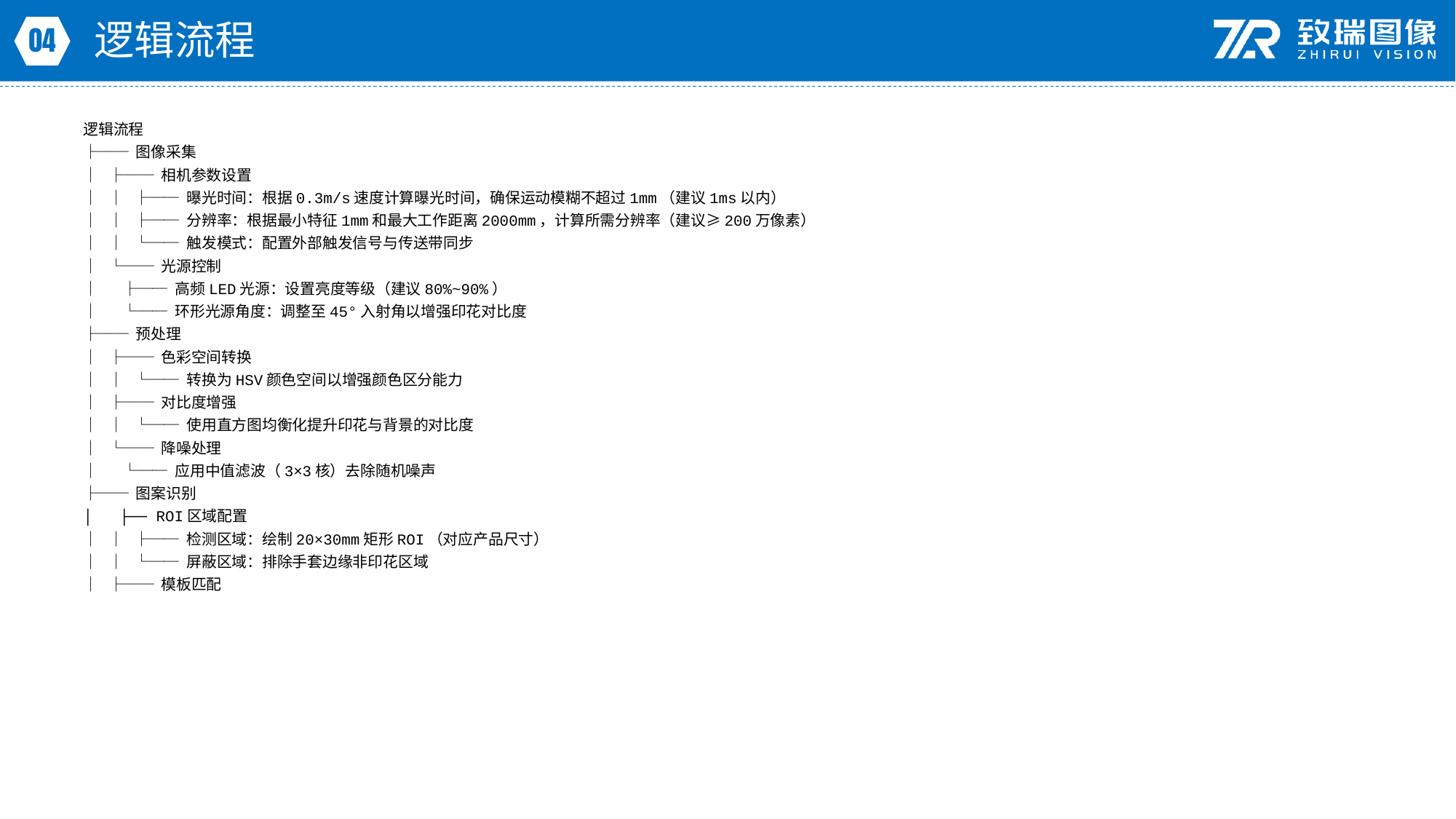

逻辑流程
04

逻辑流程
├── 图像采集
│   ├── 相机参数设置
│   │   ├── 曝光时间：根据0.3m/s速度计算曝光时间，确保运动模糊不超过1mm（建议1ms以内）
│   │   ├── 分辨率：根据最小特征1mm和最大工作距离2000mm，计算所需分辨率（建议≥200万像素）
│   │   └── 触发模式：配置外部触发信号与传送带同步
│   └── 光源控制
│       ├── 高频LED光源：设置亮度等级（建议80%~90%）
│       └── 环形光源角度：调整至45°入射角以增强印花对比度
├── 预处理
│   ├── 色彩空间转换
│   │   └── 转换为HSV颜色空间以增强颜色区分能力
│   ├── 对比度增强
│   │   └── 使用直方图均衡化提升印花与背景的对比度
│   └── 降噪处理
│       └── 应用中值滤波（3×3核）去除随机噪声
├── 图案识别
│   ├── ROI区域配置
│   │   ├── 检测区域：绘制20×30mm矩形ROI（对应产品尺寸）
│   │   └── 屏蔽区域：排除手套边缘非印花区域
│   ├── 模板匹配